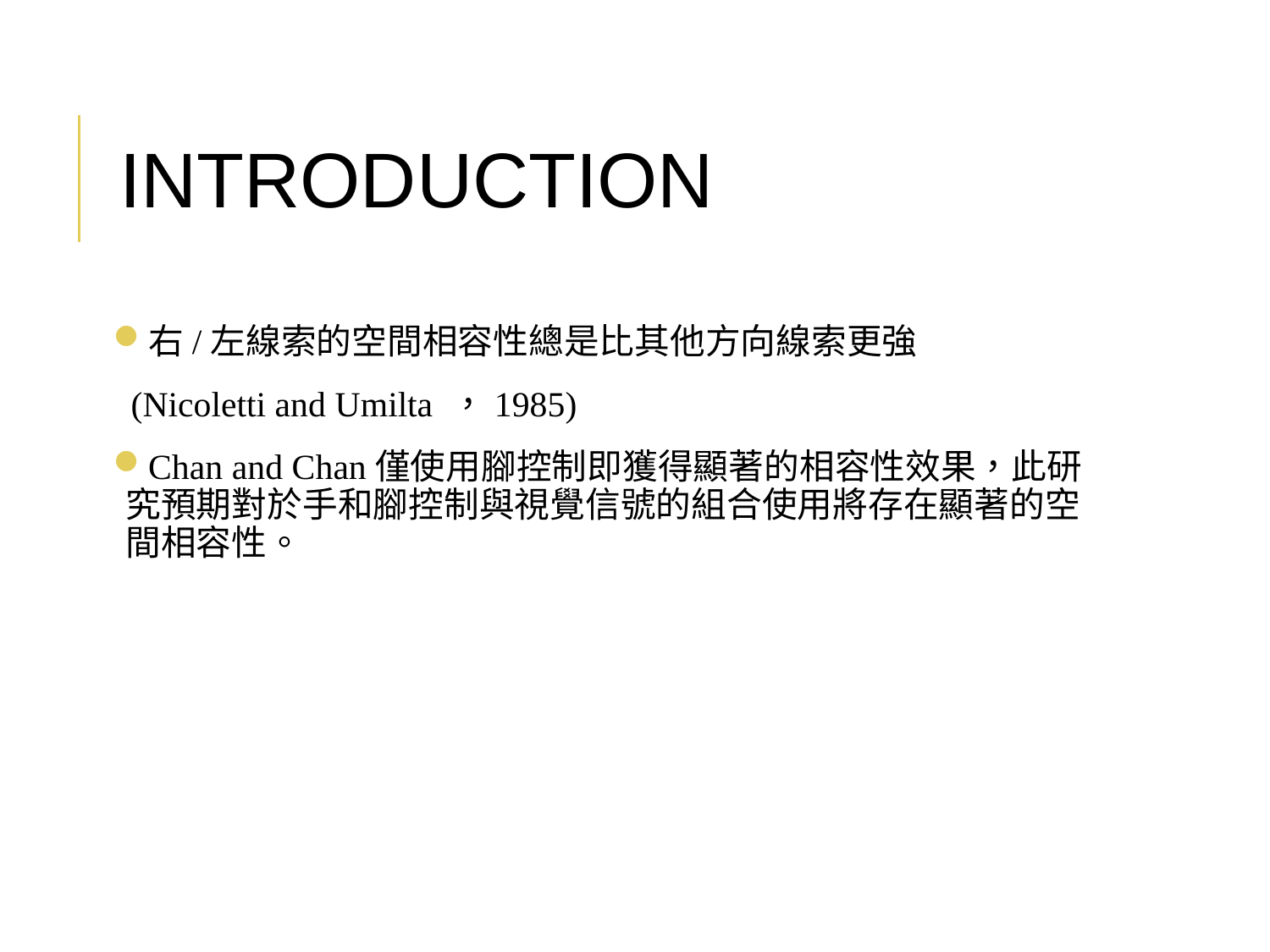

# Introduction
右/左線索的空間相容性總是比其他方向線索更強
  (Nicoletti and Umilta ，1985)
Chan and Chan僅使用腳控制即獲得顯著的相容性效果，此研究預期對於手和腳控制與視覺信號的組合使用將存在顯著的空間相容性。